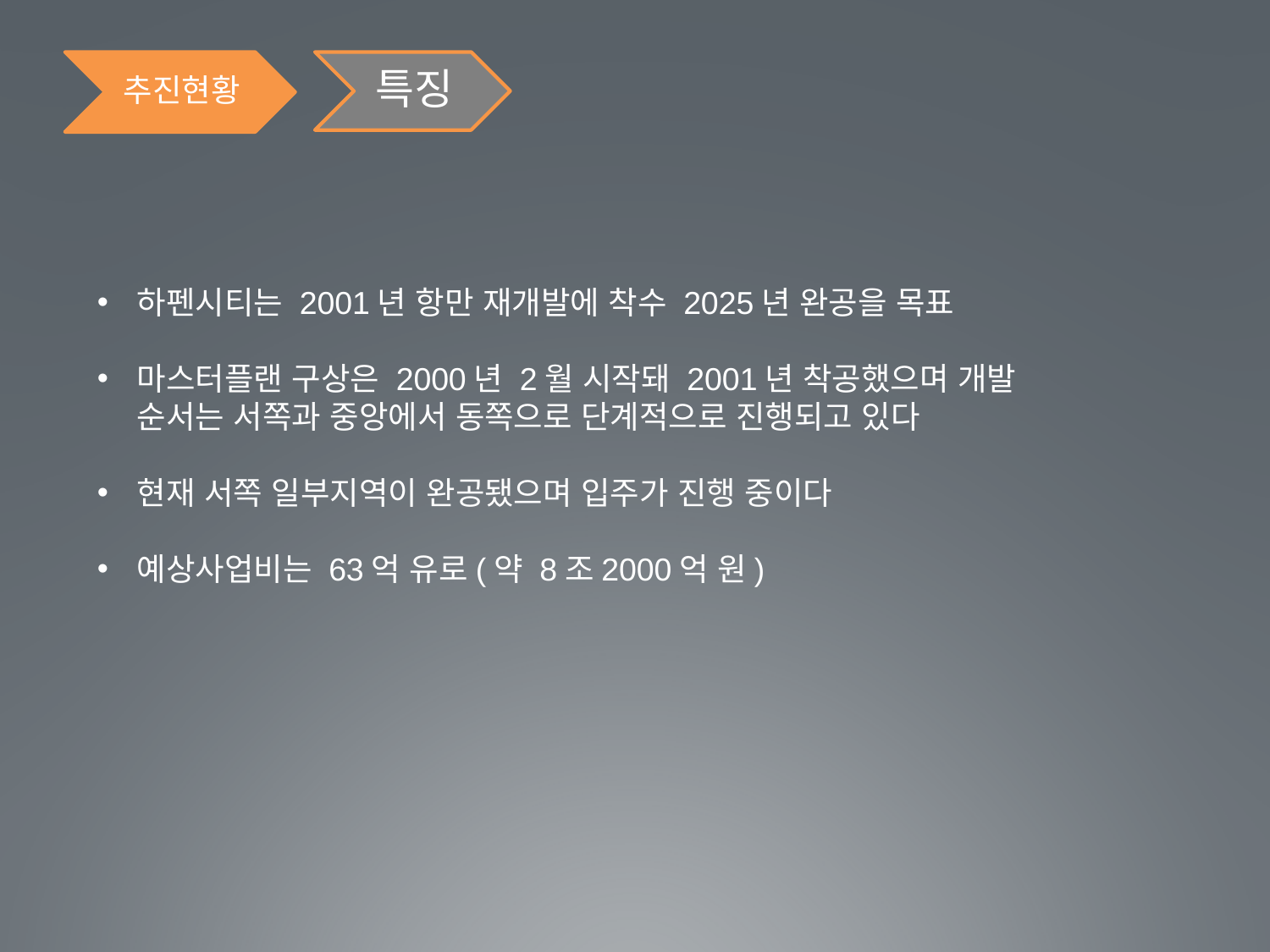

추진현황
특징

하펜시티는 2001년 항만 재개발에 착수 2025년 완공을 목표

마스터플랜 구상은 2000년 2월 시작돼 2001년 착공했으며 개발 순서는 서쪽과 중앙에서 동쪽으로 단계적으로 진행되고 있다

현재 서쪽 일부지역이 완공됐으며 입주가 진행 중이다

예상사업비는 63억 유로(약 8조2000억 원)